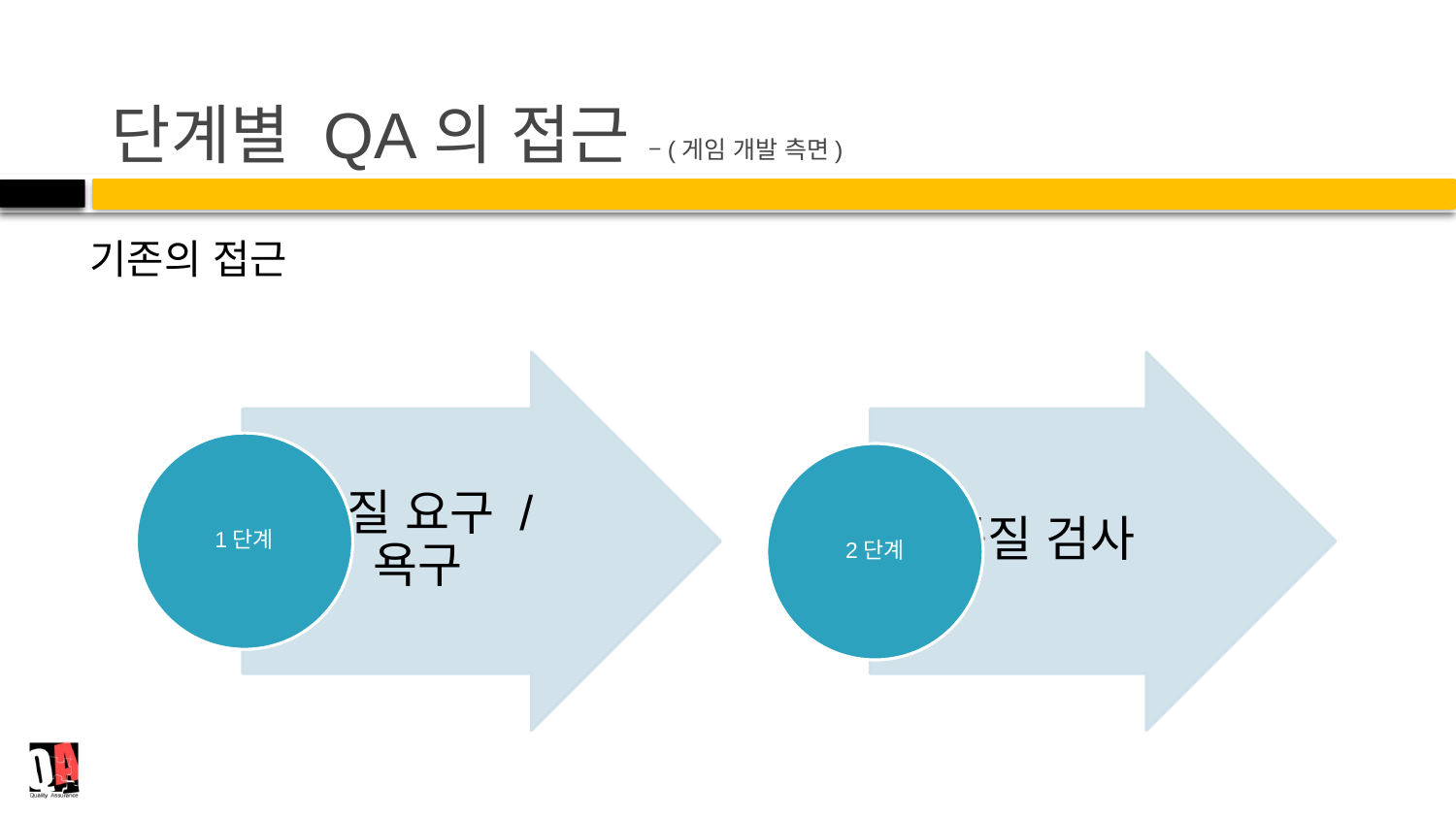

# 단계별 QA의 접근 –(게임 개발 측면)
기존의 접근
품질 요구 / 욕구
1단계
품질 검사
2단계